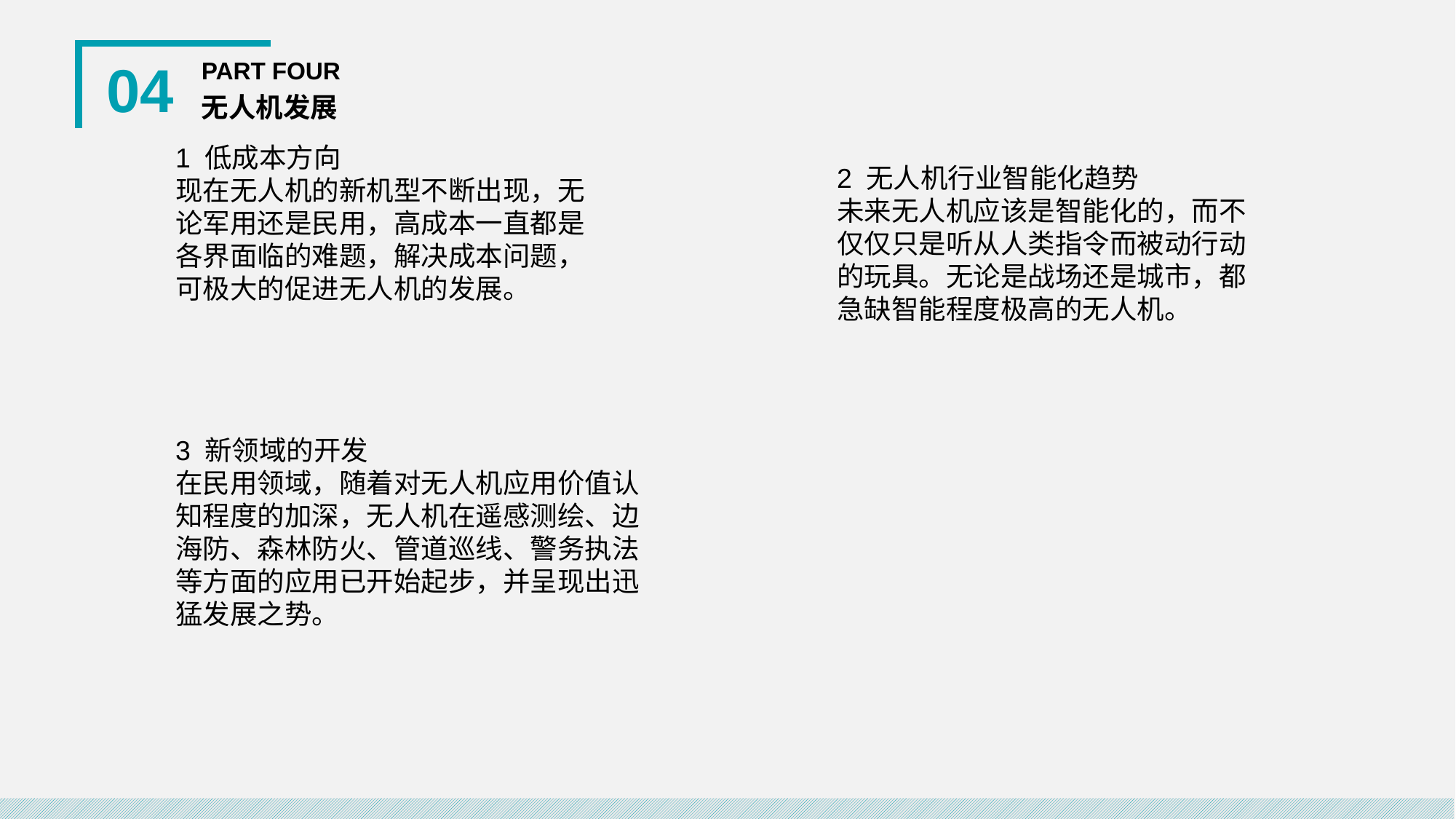

04
PART FOUR
无人机发展
1 低成本方向
现在无人机的新机型不断出现，无论军用还是民用，高成本一直都是各界面临的难题，解决成本问题，可极大的促进无人机的发展。
2 无人机行业智能化趋势
未来无人机应该是智能化的，而不仅仅只是听从人类指令而被动行动的玩具。无论是战场还是城市，都急缺智能程度极高的无人机。
3 新领域的开发
在民用领域，随着对无人机应用价值认知程度的加深，无人机在遥感测绘、边海防、森林防火、管道巡线、警务执法等方面的应用已开始起步，并呈现出迅猛发展之势。